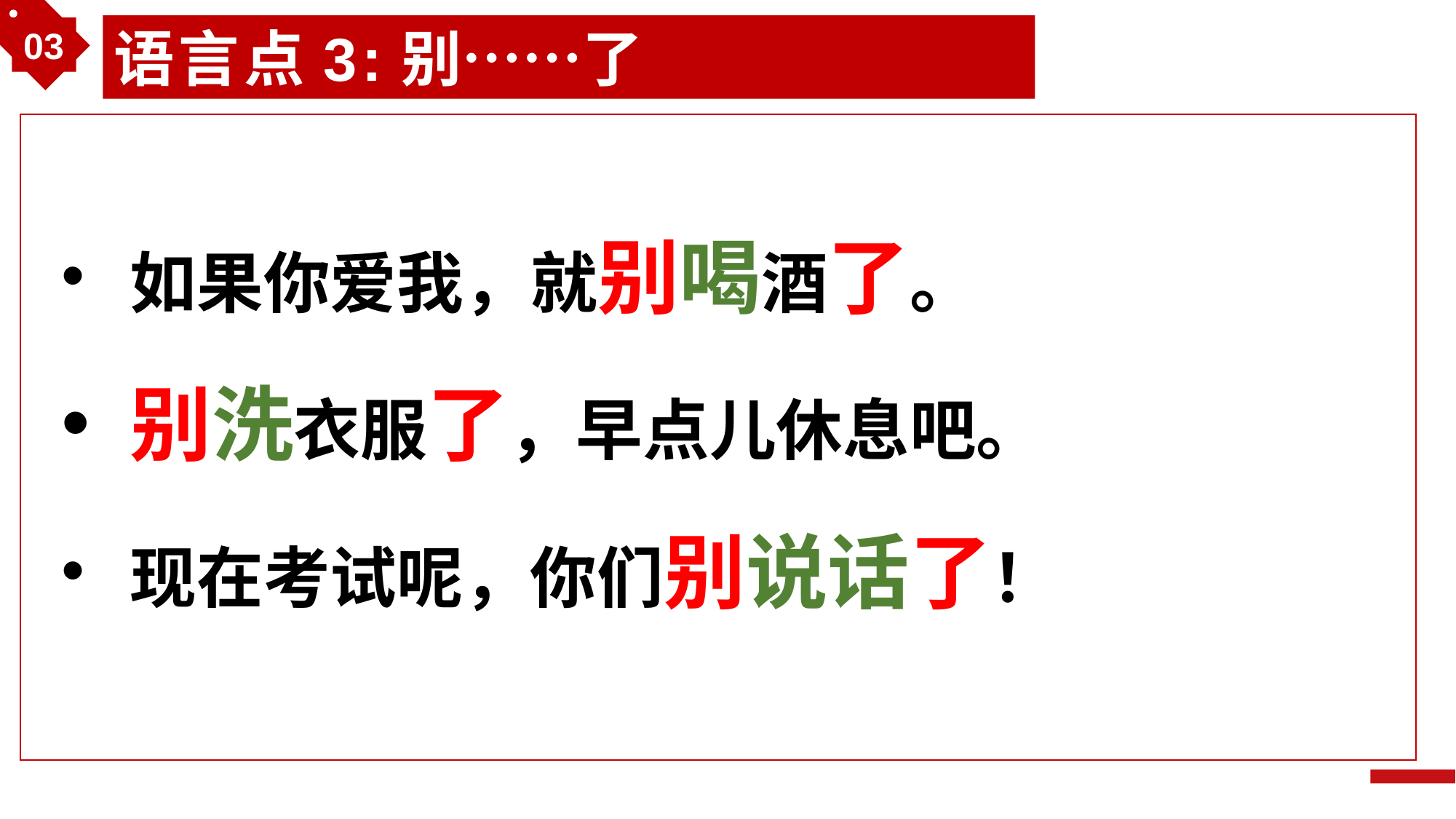

03
语言点3:别……了

如果你爱我，就别喝酒了。
别洗衣服了，早点儿休息吧。
现在考试呢，你们别说话了！